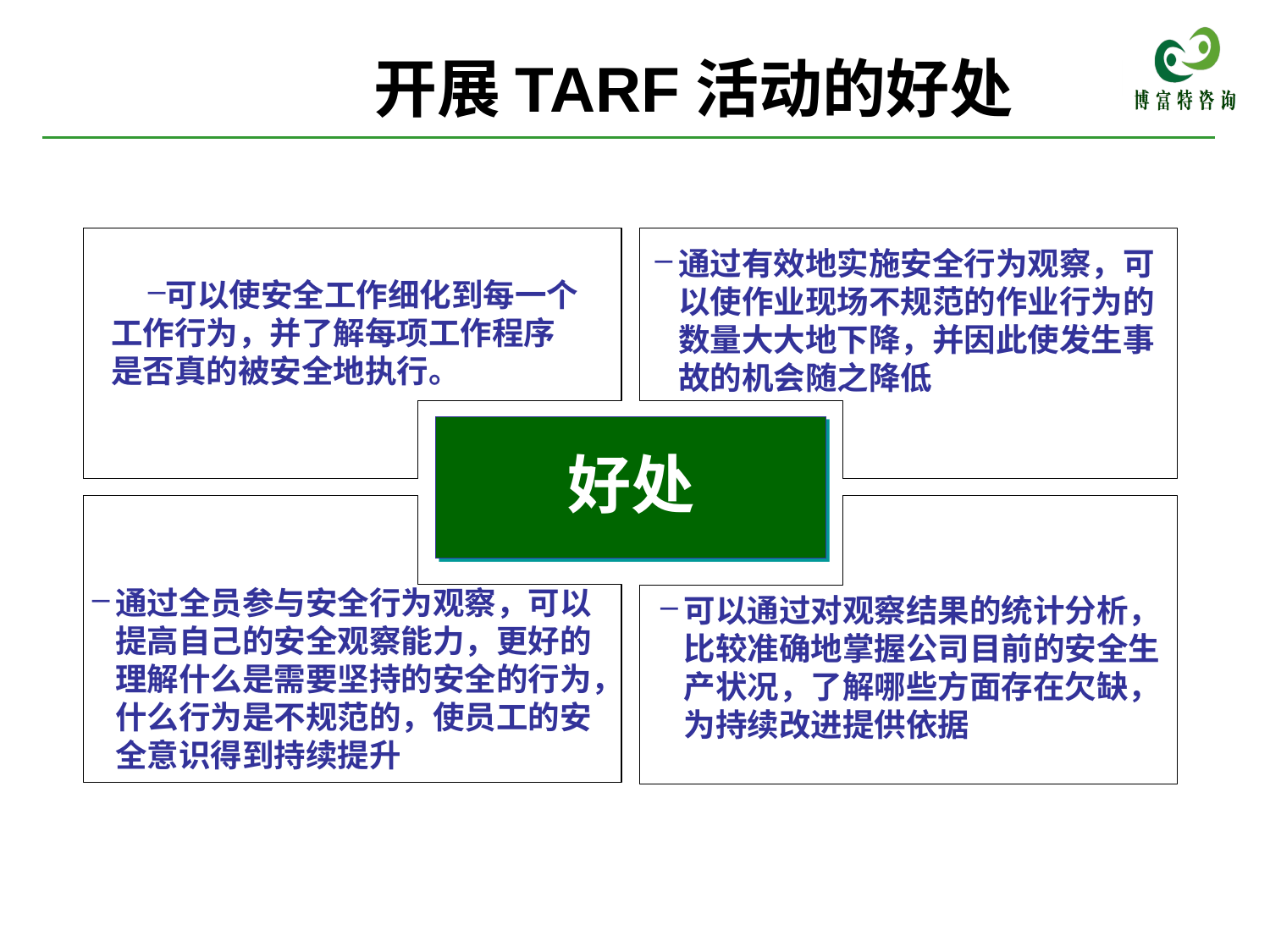

开展TARF活动的好处

通过有效地实施安全行为观察，可以使作业现场不规范的作业行为的数量大大地下降，并因此使发生事故的机会随之降低

可以使安全工作细化到每一个工作行为，并了解每项工作程序是否真的被安全地执行。

好处

通过全员参与安全行为观察，可以提高自己的安全观察能力，更好的理解什么是需要坚持的安全的行为，什么行为是不规范的，使员工的安全意识得到持续提升
可以通过对观察结果的统计分析，比较准确地掌握公司目前的安全生产状况，了解哪些方面存在欠缺，为持续改进提供依据

10
10